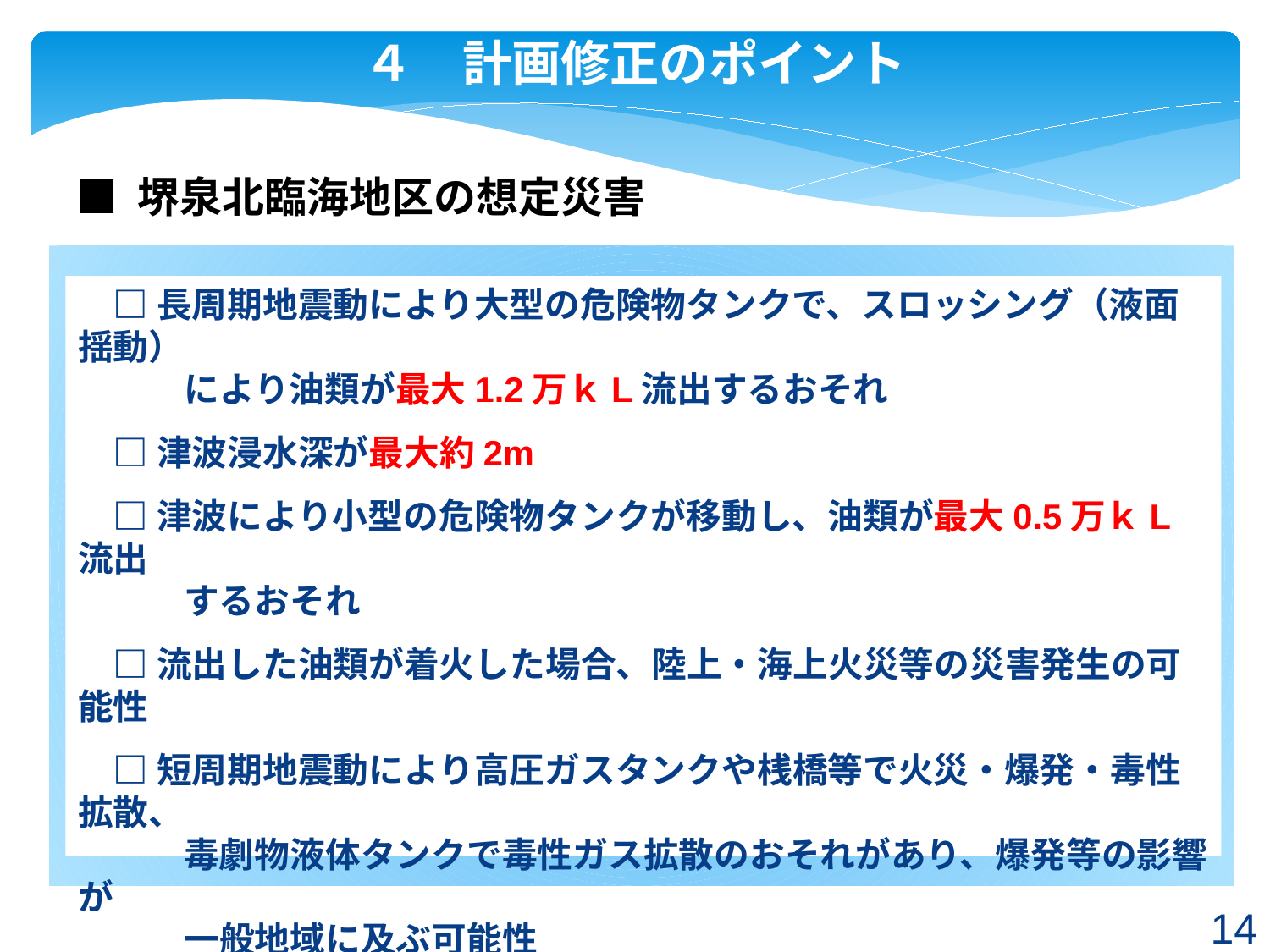

４　計画修正のポイント

■ 堺泉北臨海地区の想定災害

　□ 長周期地震動により大型の危険物タンクで、スロッシング（液面揺動）
　　　により油類が最大1.2万ｋL流出するおそれ
　□ 津波浸水深が最大約2m
　□ 津波により小型の危険物タンクが移動し、油類が最大0.5万ｋL流出
　　　するおそれ
　□ 流出した油類が着火した場合、陸上・海上火災等の災害発生の可能性
　□ 短周期地震動により高圧ガスタンクや桟橋等で火災・爆発・毒性拡散、
　　　毒劇物液体タンクで毒性ガス拡散のおそれがあり、爆発等の影響が
　　　一般地域に及ぶ可能性
　□ 短周期地震動により危険物タンク等で流出火災の可能性
14